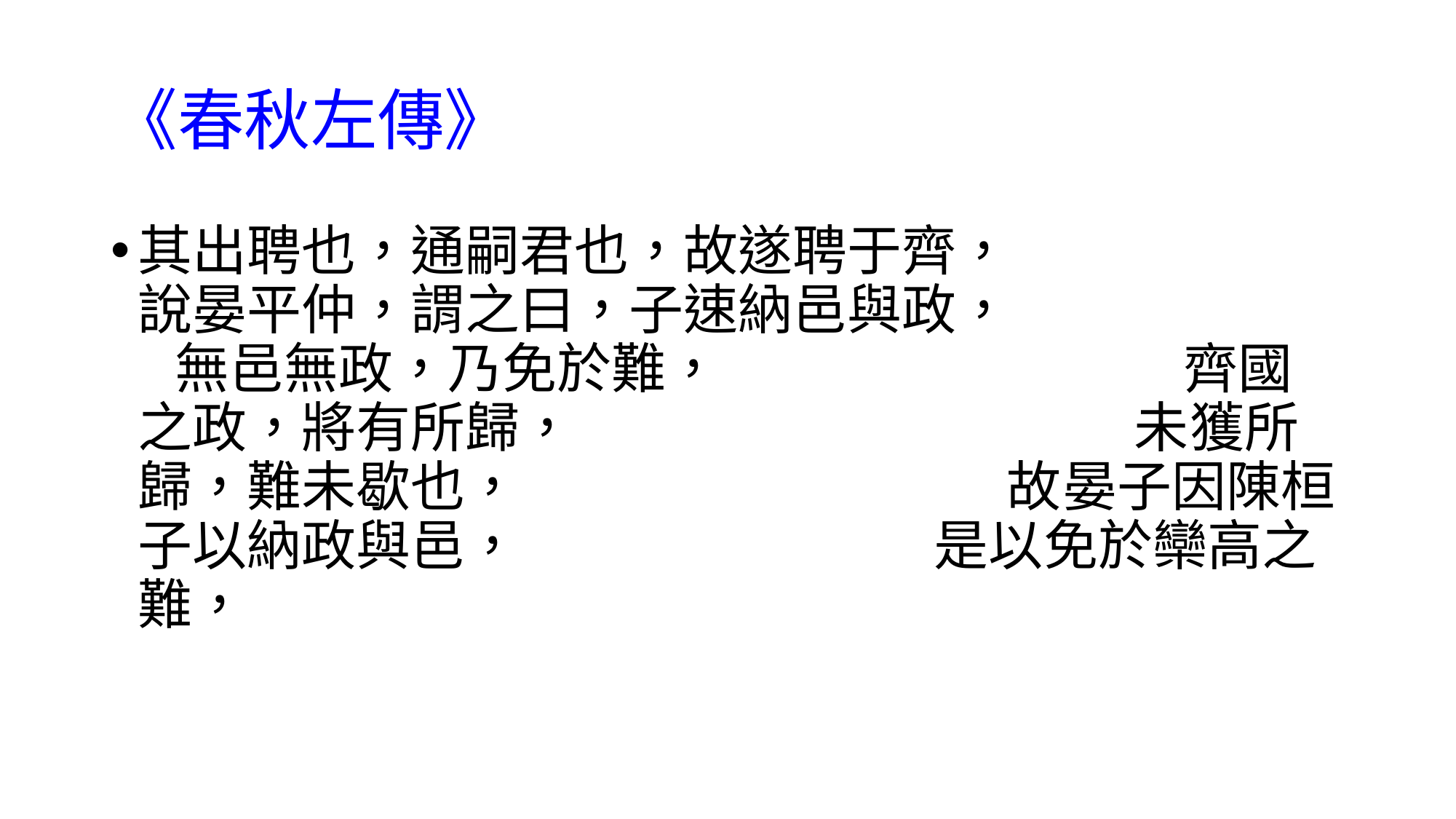

# 《春秋左傳》
其出聘也，通嗣君也，故遂聘于齊，                           說晏平仲，謂之曰，子速納邑與政，                               無邑無政，乃免於難，                                      齊國之政，將有所歸，                                              未獲所歸，難未歇也，                                        故晏子因陳桓子以納政與邑，                                  是以免於欒高之難，